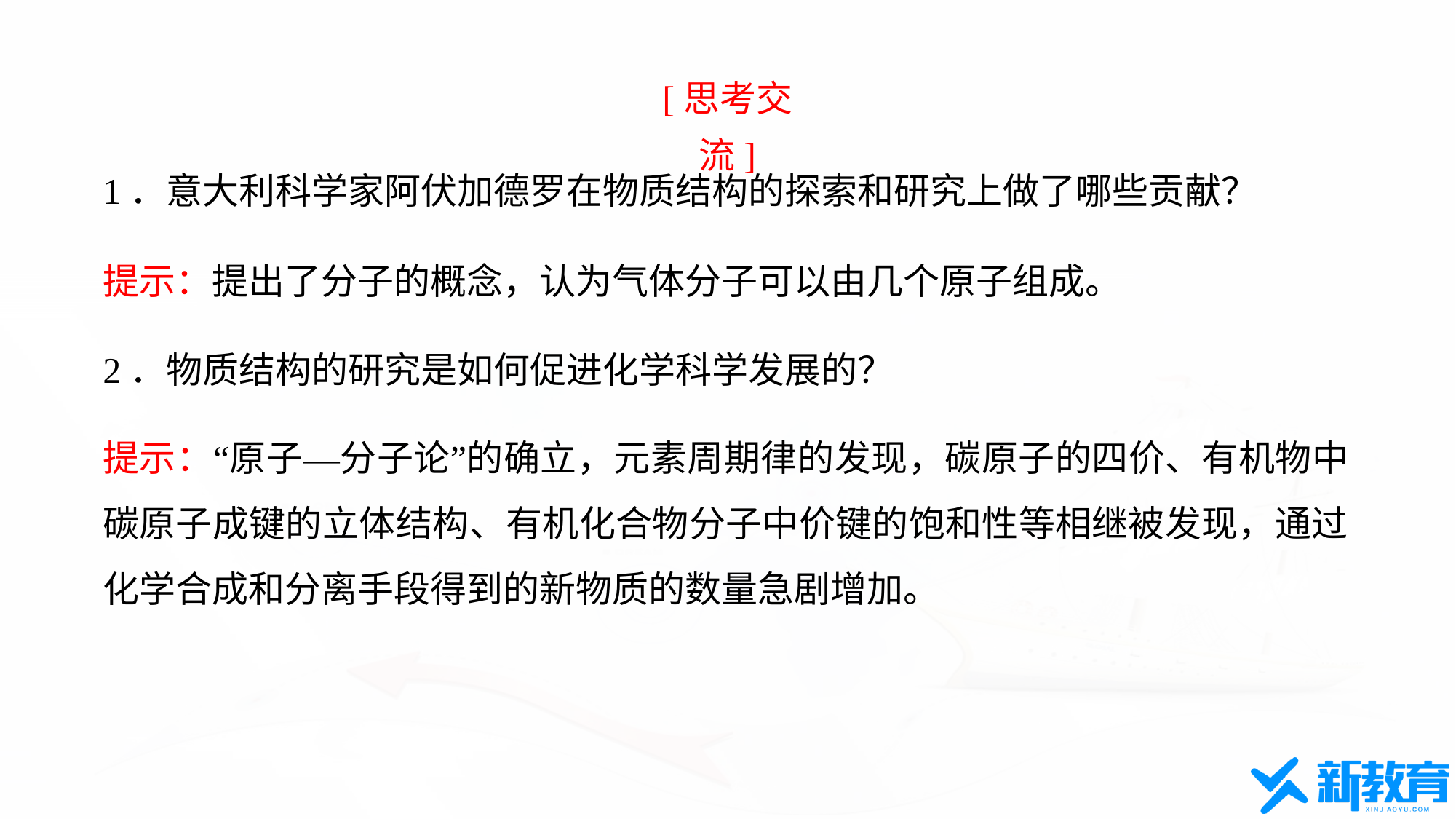

[思考交流]
1．意大利科学家阿伏加德罗在物质结构的探索和研究上做了哪些贡献？
提示：提出了分子的概念，认为气体分子可以由几个原子组成。
2．物质结构的研究是如何促进化学科学发展的？
提示：“原子—分子论”的确立，元素周期律的发现，碳原子的四价、有机物中碳原子成键的立体结构、有机化合物分子中价键的饱和性等相继被发现，通过化学合成和分离手段得到的新物质的数量急剧增加。